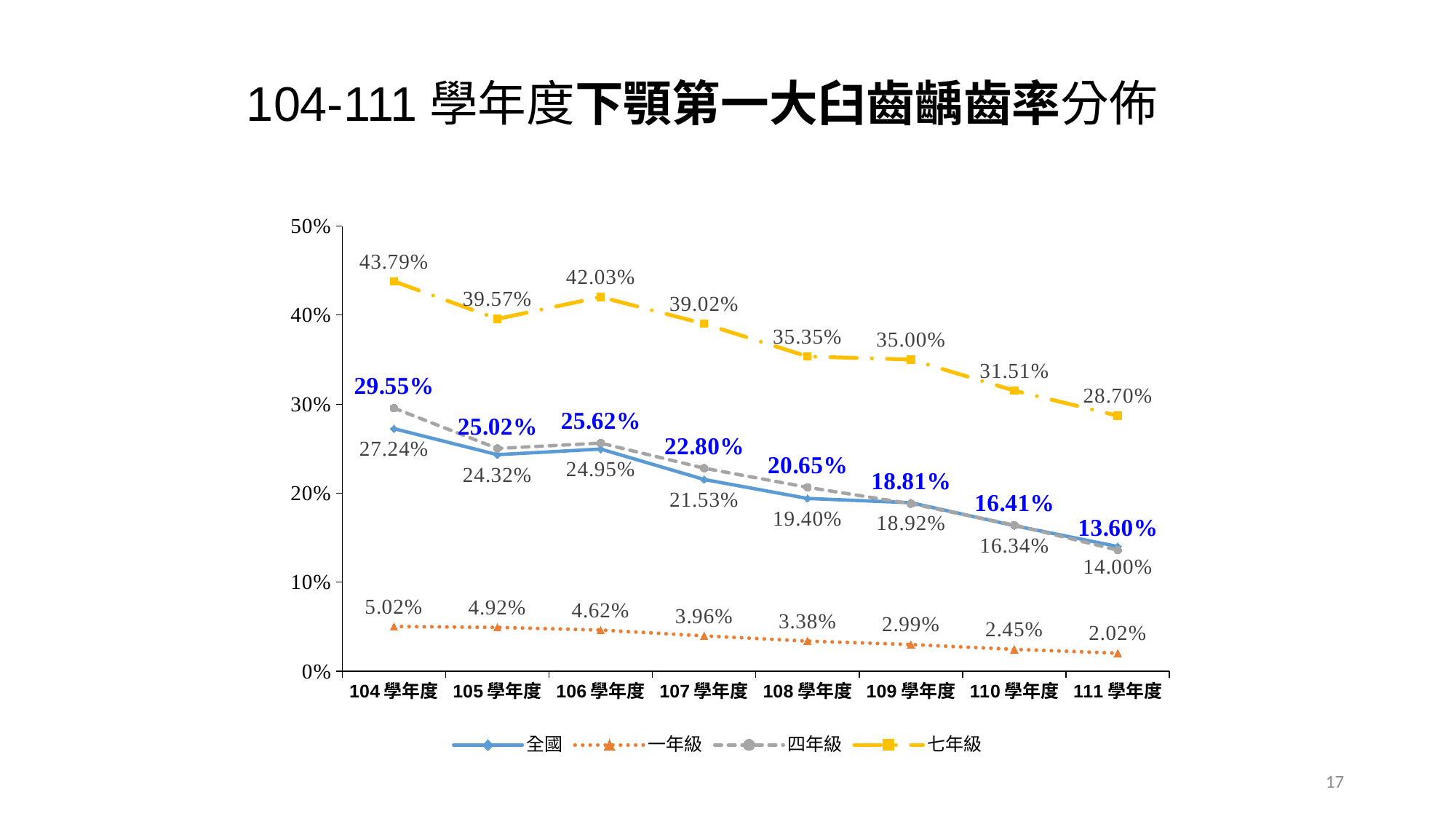

# 104-111學年度下顎第一大臼齒齲齒率分佈

### Chart

| Category | 全國 | 一年級 | 四年級 | 七年級 |
|---|---|---|---|---|
| 104學年度 | 0.2724 | 0.0502 | 0.2955 | 0.4379 |
| 105學年度 | 0.2432 | 0.0492 | 0.2502 | 0.3957 |
| 106學年度 | 0.2495 | 0.0462 | 0.2562 | 0.4203 |
| 107學年度 | 0.2153 | 0.0396 | 0.228 | 0.3902 |
| 108學年度 | 0.194 | 0.0338 | 0.2065 | 0.3535 |
| 109學年度 | 0.1892 | 0.0299 | 0.1881 | 0.35 |
| 110學年度 | 0.1634 | 0.0245 | 0.1641 | 0.3151 |
| 111學年度 | 0.14 | 0.0202 | 0.136 | 0.287 |
17